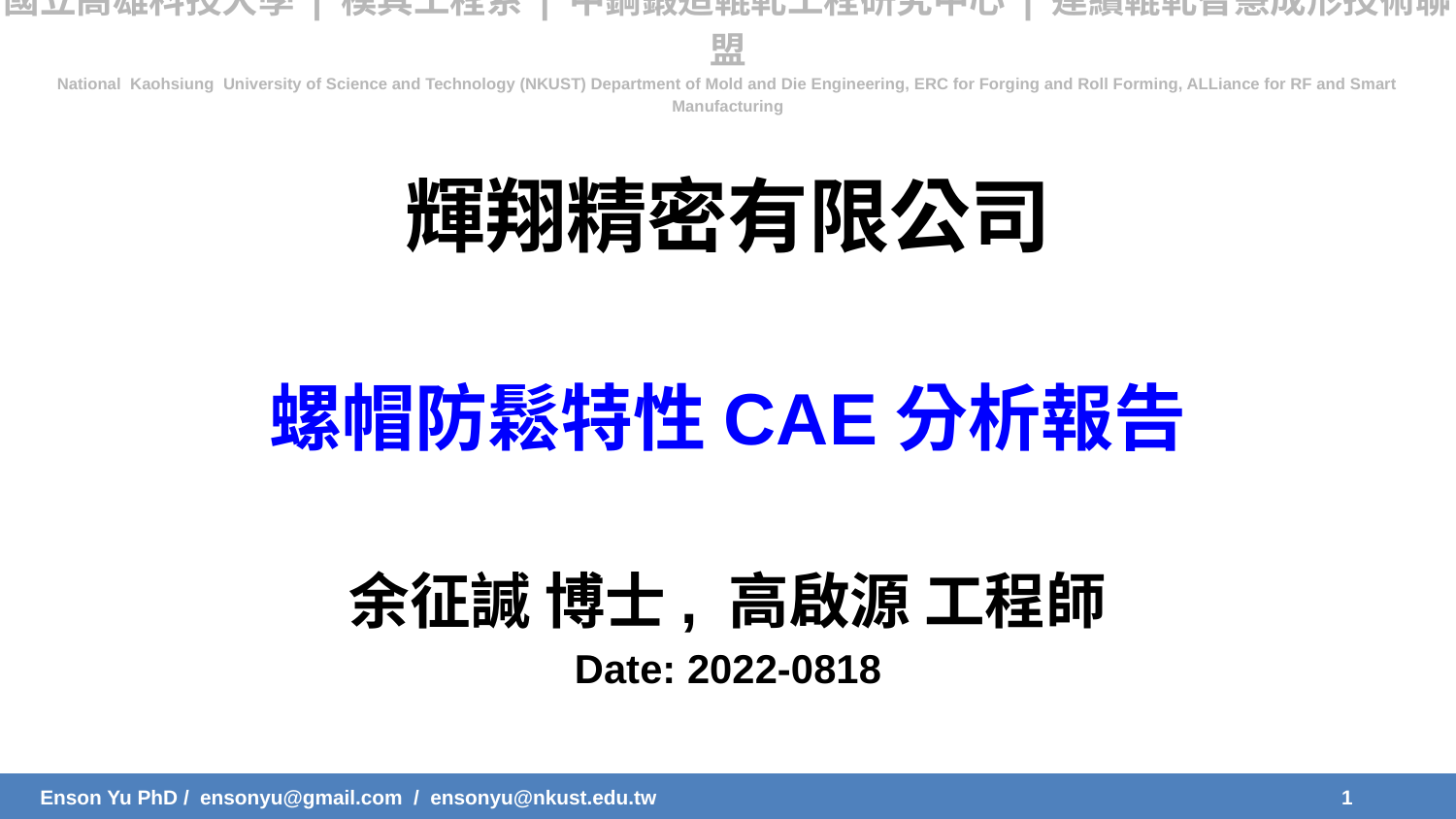

# 輝翔精密有限公司
螺帽防鬆特性CAE分析報告
余征諴 博士, 高啟源 工程師
Date: 2022-0818
1